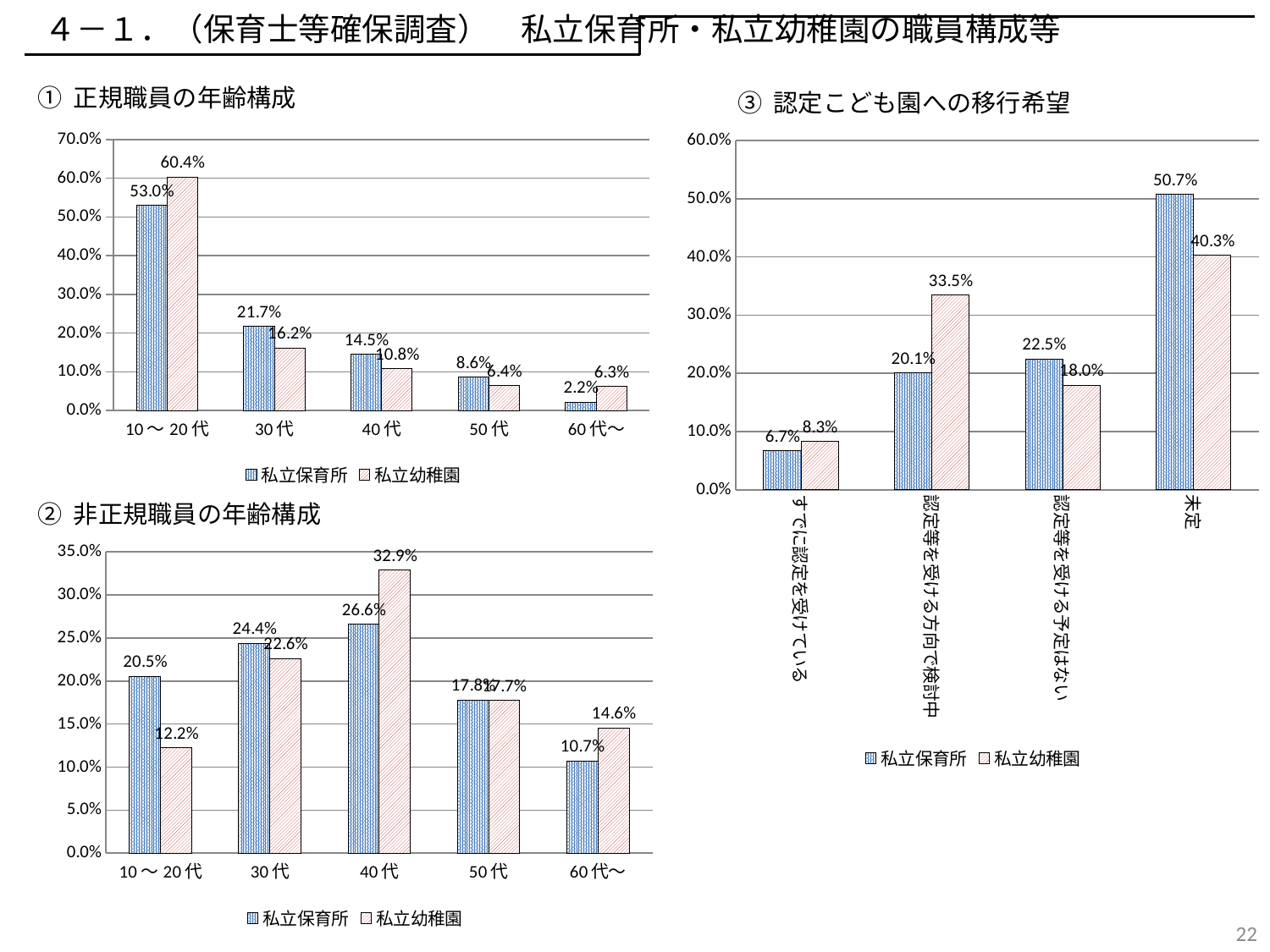

４－１．（保育士等確保調査）　私立保育所・私立幼稚園の職員構成等
① 正規職員の年齢構成
③ 認定こども園への移行希望

### Chart

| Category | 私立保育所 | 私立幼稚園 |
|---|---|---|
| すでに認定を受けている | 0.06691449814126393 | 0.08273381294964029 |
| 認定等を受ける方向で検討中 | 0.20074349442379183 | 0.3345323741007194 |
| 認定等を受ける予定はない | 0.22490706319702602 | 0.17985611510791366 |
| 未定 | 0.5074349442379182 | 0.4028776978417266 |

### Chart

| Category | 私立保育所 | 私立幼稚園 |
|---|---|---|
| 10～20代 | 0.5301822323462415 | 0.6035105833763552 |
| 30代 | 0.2171981776765376 | 0.16184821889519876 |
| 40代 | 0.144874715261959 | 0.10789881259679918 |
| 50代 | 0.08610478359908884 | 0.06401652039235932 |
| 60代～ | 0.02164009111617312 | 0.06272586473928755 |
② 非正規職員の年齢構成

### Chart

| Category | 私立保育所 | 私立幼稚園 |
|---|---|---|
| 10～20代 | 0.20540114330770748 | 0.12243150684931507 |
| 30代 | 0.24383993692095407 | 0.22602739726027396 |
| 40代 | 0.2657204809777252 | 0.3287671232876712 |
| 50代 | 0.17800118273211119 | 0.17722602739726026 |
| 60代～ | 0.10703725606150206 | 0.14554794520547945 |
22